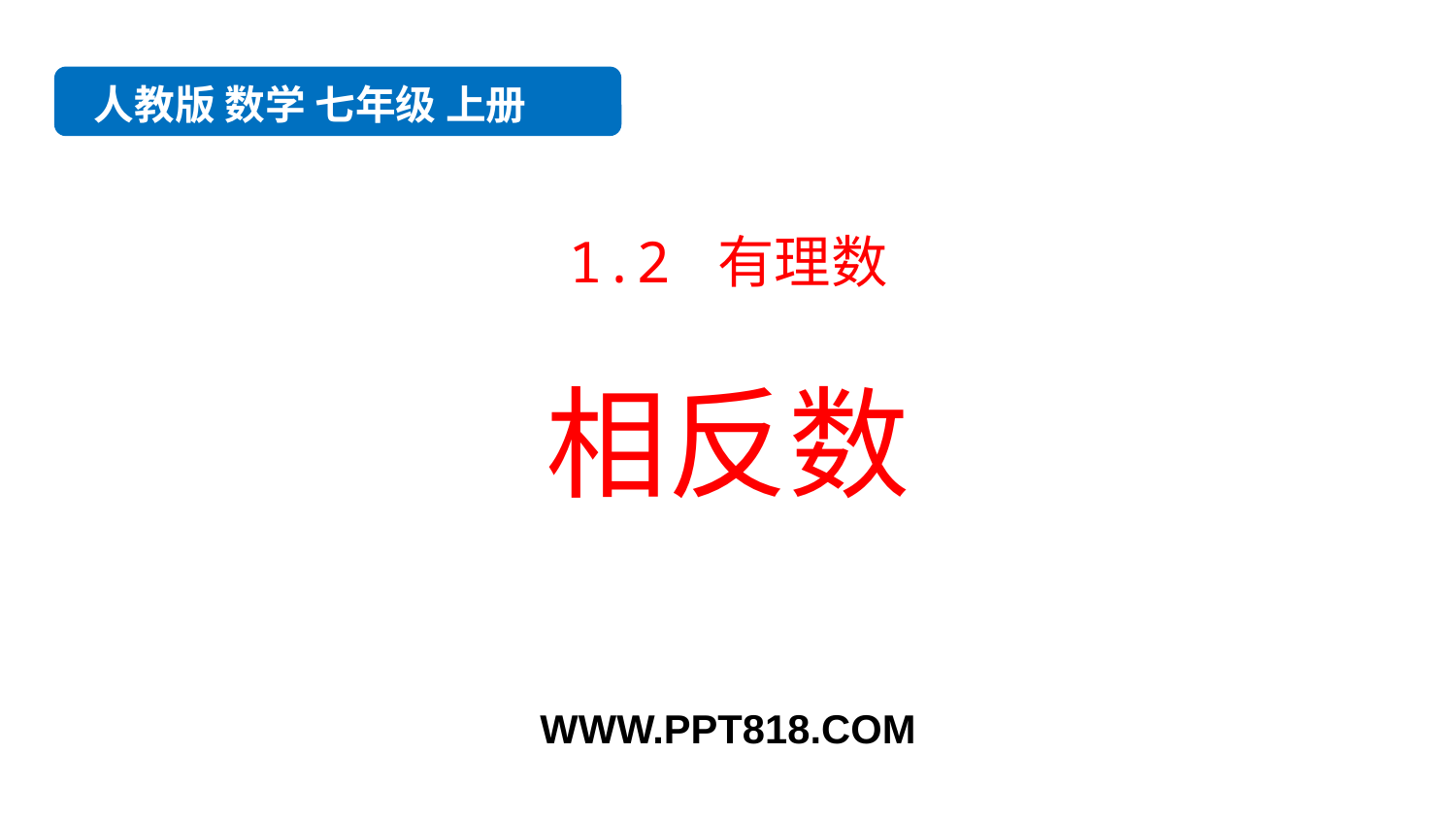

人教版 数学 七年级 上册
1.2 有理数
相反数
WWW.PPT818.COM